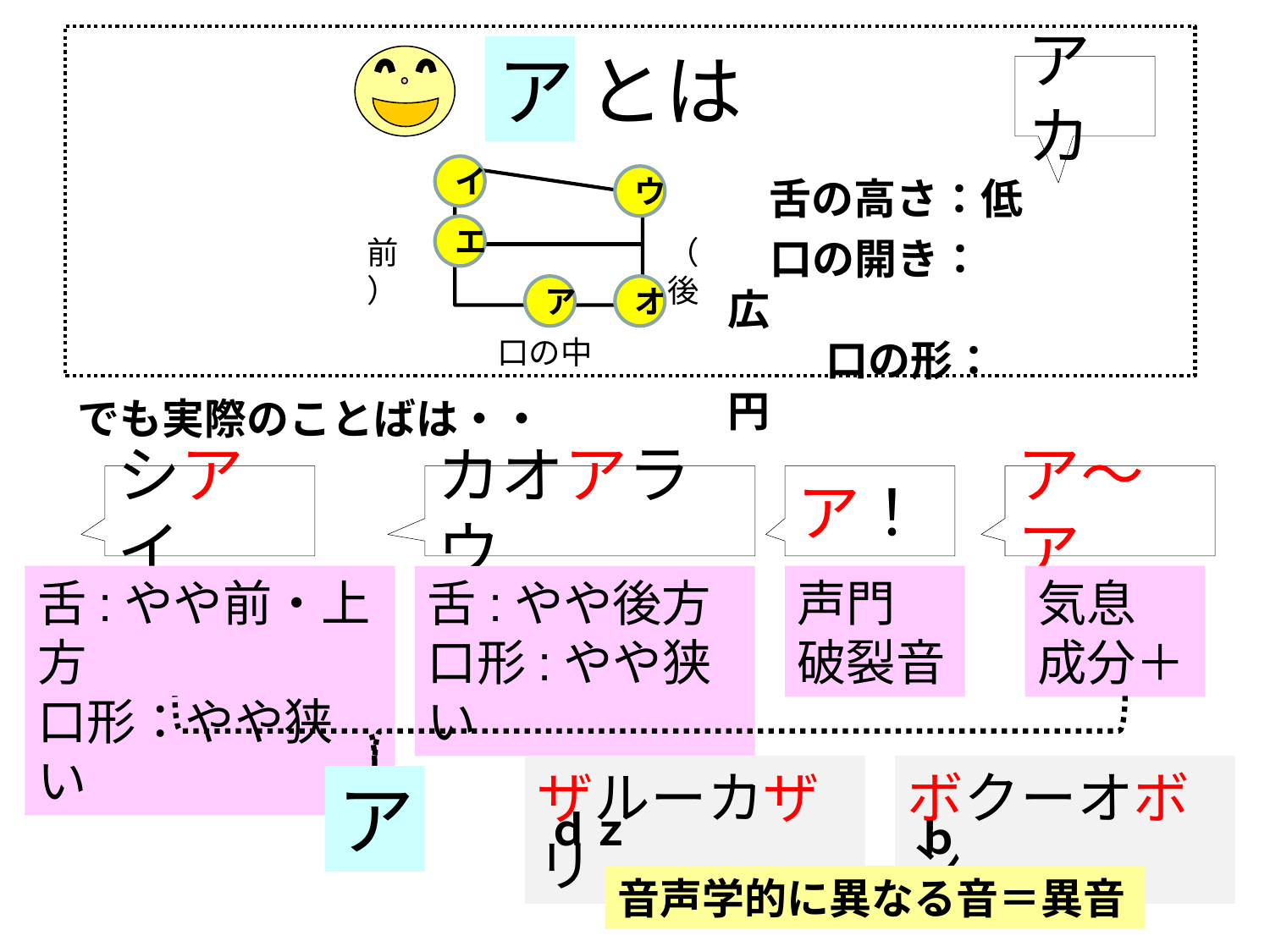

ア
とは

アカ
イ
ウ
エ
前）
（後
ア
口の中

オ
　舌の高さ：低
　口の開き：広
　　　口の形：円

でも実際のことばは・・
シアイ
カオアラウ
ア！
ア～ア
舌:やや前・上方
口形：やや狭い
舌:やや後方
口形:やや狭い
声門
破裂音
気息
成分＋
ザルーカザリ
ｄｚ　　　　　　　ｚ
ボクーオボン
ｂ　　　　　　　β
ア
音声学的に異なる音＝異音